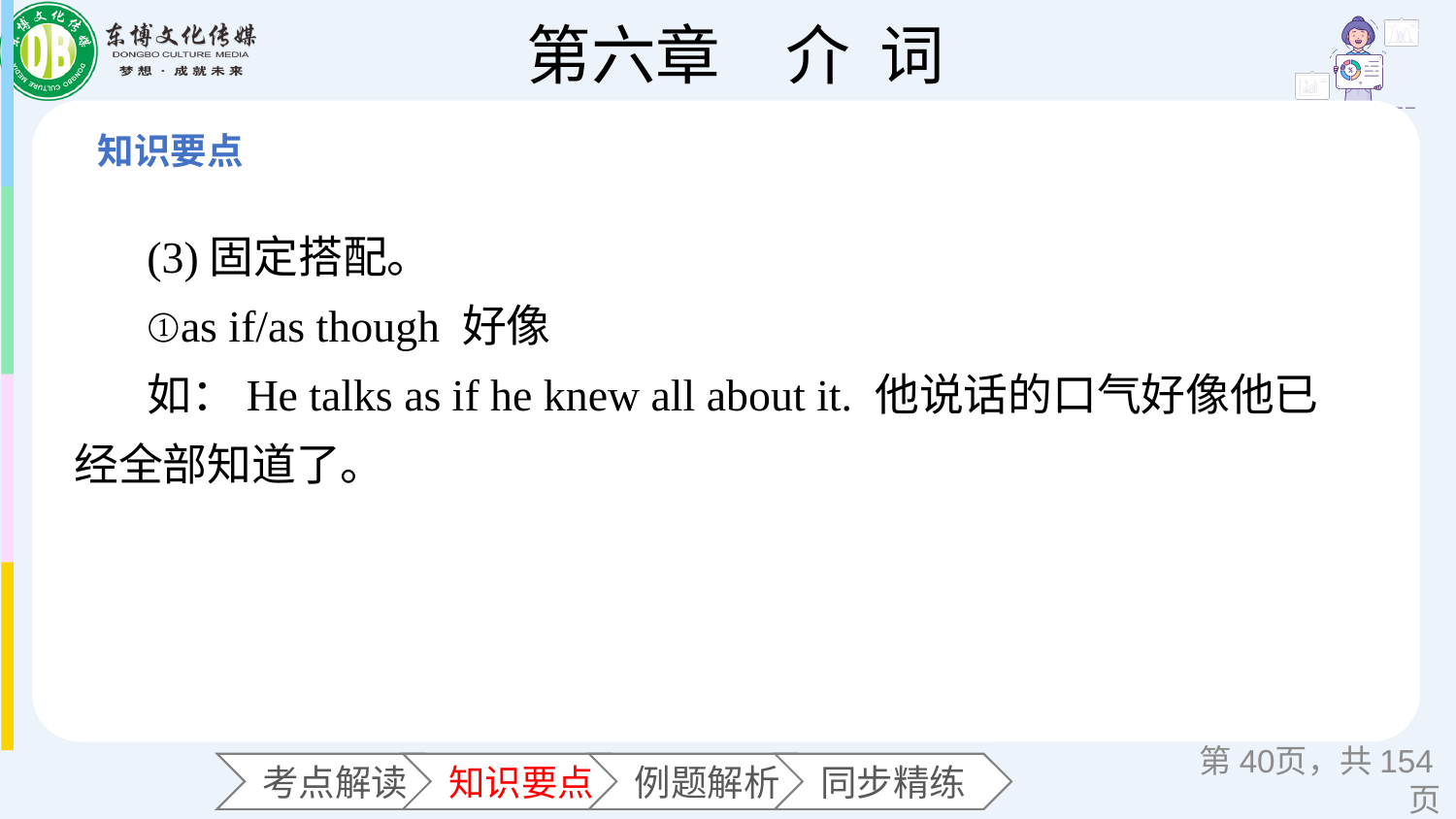

(3)固定搭配。
①as if/as though 好像
如：He talks as if he knew all about it. 他说话的口气好像他已经全部知道了。
第40页，共154页